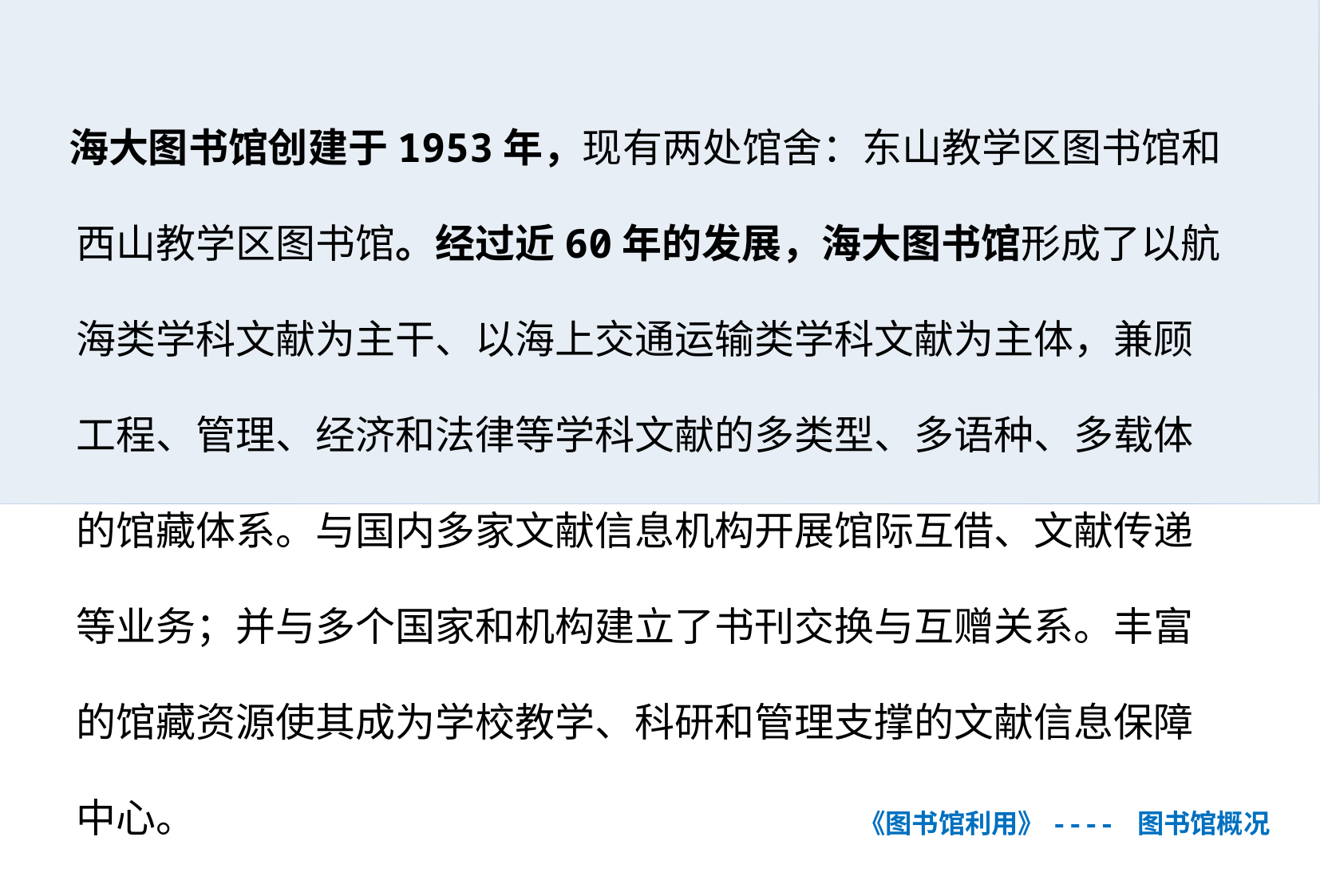

海大图书馆创建于1953年，现有两处馆舍：东山教学区图书馆和西山教学区图书馆。经过近60年的发展，海大图书馆形成了以航海类学科文献为主干、以海上交通运输类学科文献为主体，兼顾工程、管理、经济和法律等学科文献的多类型、多语种、多载体的馆藏体系。与国内多家文献信息机构开展馆际互借、文献传递等业务；并与多个国家和机构建立了书刊交换与互赠关系。丰富的馆藏资源使其成为学校教学、科研和管理支撑的文献信息保障中心。

《图书馆利用》---- 图书馆概况